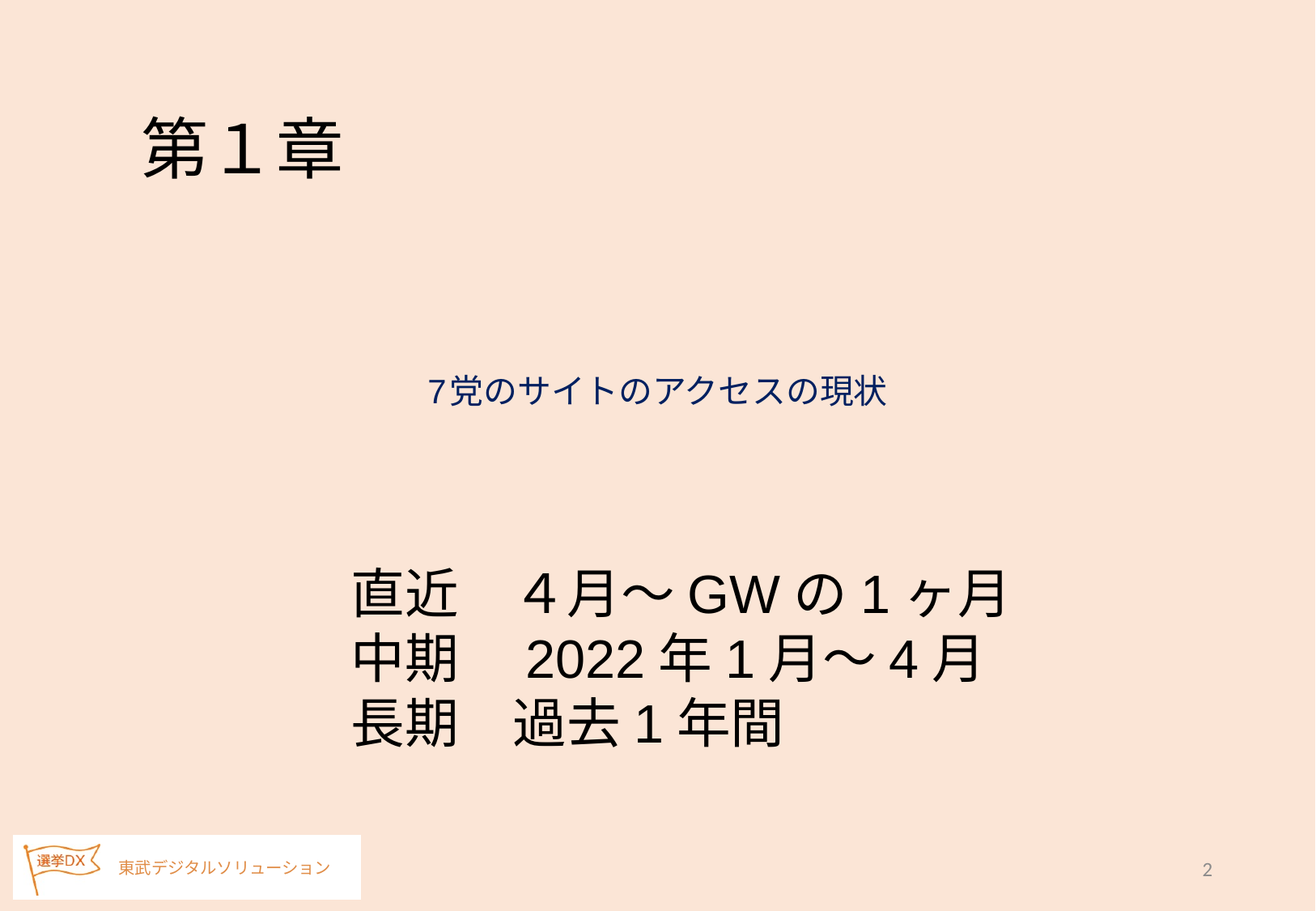

第１章
# 7党のサイトのアクセスの現状
直近　４月～GWの1ヶ月
中期　2022年1月～4月
長期　過去1年間
2